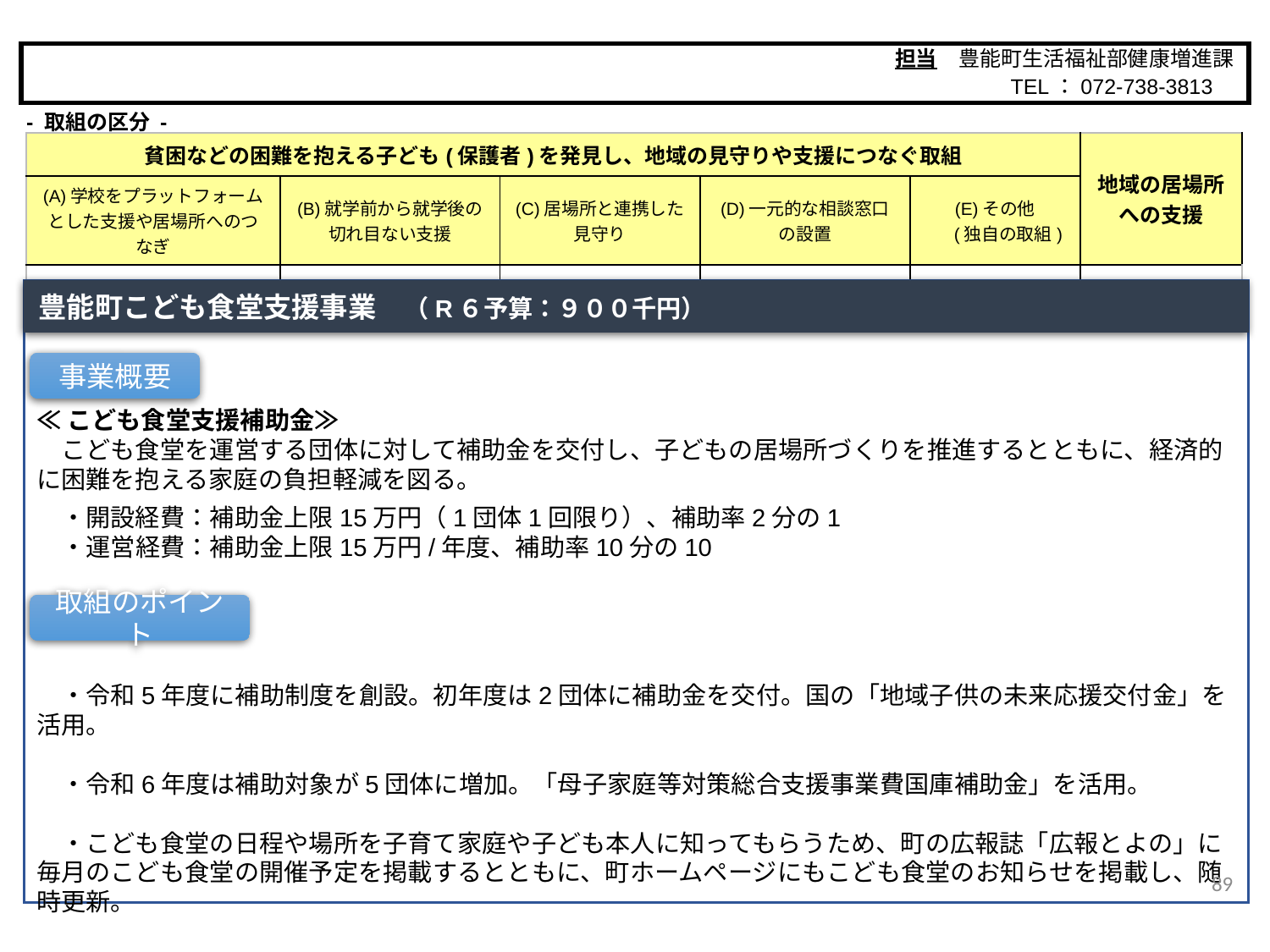

担当　豊能町生活福祉部健康増進課
　　　　　 TEL：072-738-3813

豊能町
- 取組の区分 -
| 貧困などの困難を抱える子ども(保護者)を発見し、地域の見守りや支援につなぐ取組 |  |  |  |  | 地域の居場所 への支援 |
| --- | --- | --- | --- | --- | --- |
| (A)学校をプラットフォームとした支援や居場所へのつなぎ | (B)就学前から就学後の 切れ目ない支援 | (C)居場所と連携した 見守り | (D)一元的な相談窓口 の設置 | (E)その他 　 (独自の取組) |  |
|  |  |  |  |  | ○ |
豊能町こども食堂支援事業　（R６予算：９００千円）

≪こども食堂支援補助金≫
　こども食堂を運営する団体に対して補助金を交付し、子どもの居場所づくりを推進するとともに、経済的に困難を抱える家庭の負担軽減を図る。

　・開設経費：補助金上限15万円（1団体1回限り）、補助率2分の1
　・運営経費：補助金上限15万円/年度、補助率10分の10

　・令和5年度に補助制度を創設。初年度は2団体に補助金を交付。国の「地域子供の未来応援交付金」を活用。

　・令和6年度は補助対象が5団体に増加。「母子家庭等対策総合支援事業費国庫補助金」を活用。

　・こども食堂の日程や場所を子育て家庭や子ども本人に知ってもらうため、町の広報誌「広報とよの」に毎月のこども食堂の開催予定を掲載するとともに、町ホームページにもこども食堂のお知らせを掲載し、随時更新。
事業概要
取組のポイント
89